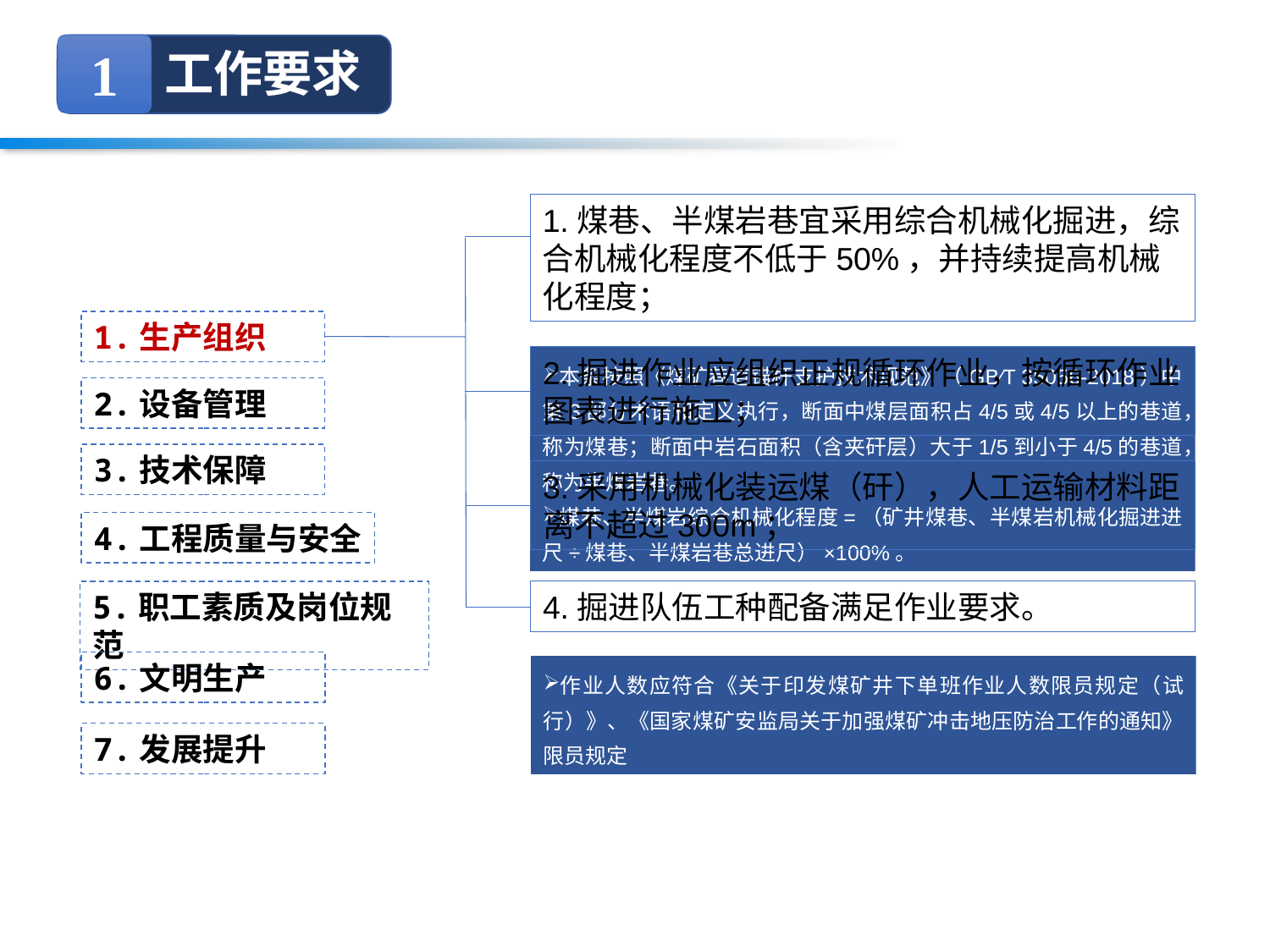

1

工作要求

1.煤巷、半煤岩巷宜采用综合机械化掘进，综合机械化程度不低于50%，并持续提高机械化程度；
1.生产组织
2.掘进作业应组织正规循环作业，按循环作业图表进行施工；
本条按照《煤矿巷道锚杆支护技术规范》（GB∕T 35056-2018）中第3部分术语和定义执行，断面中煤层面积占4/5或4/5以上的巷道，称为煤巷；断面中岩石面积（含夹矸层）大于1/5到小于4/5的巷道，称为半煤岩巷。
煤巷、半煤岩综合机械化程度=（矿井煤巷、半煤岩机械化掘进进尺÷煤巷、半煤岩巷总进尺）×100%。
2.设备管理
3.技术保障
3.采用机械化装运煤（矸），人工运输材料距离不超过300m；
4.工程质量与安全
5.职工素质及岗位规范
4.掘进队伍工种配备满足作业要求。
6.文明生产
作业人数应符合《关于印发煤矿井下单班作业人数限员规定（试行）》、《国家煤矿安监局关于加强煤矿冲击地压防治工作的通知》限员规定
7.发展提升